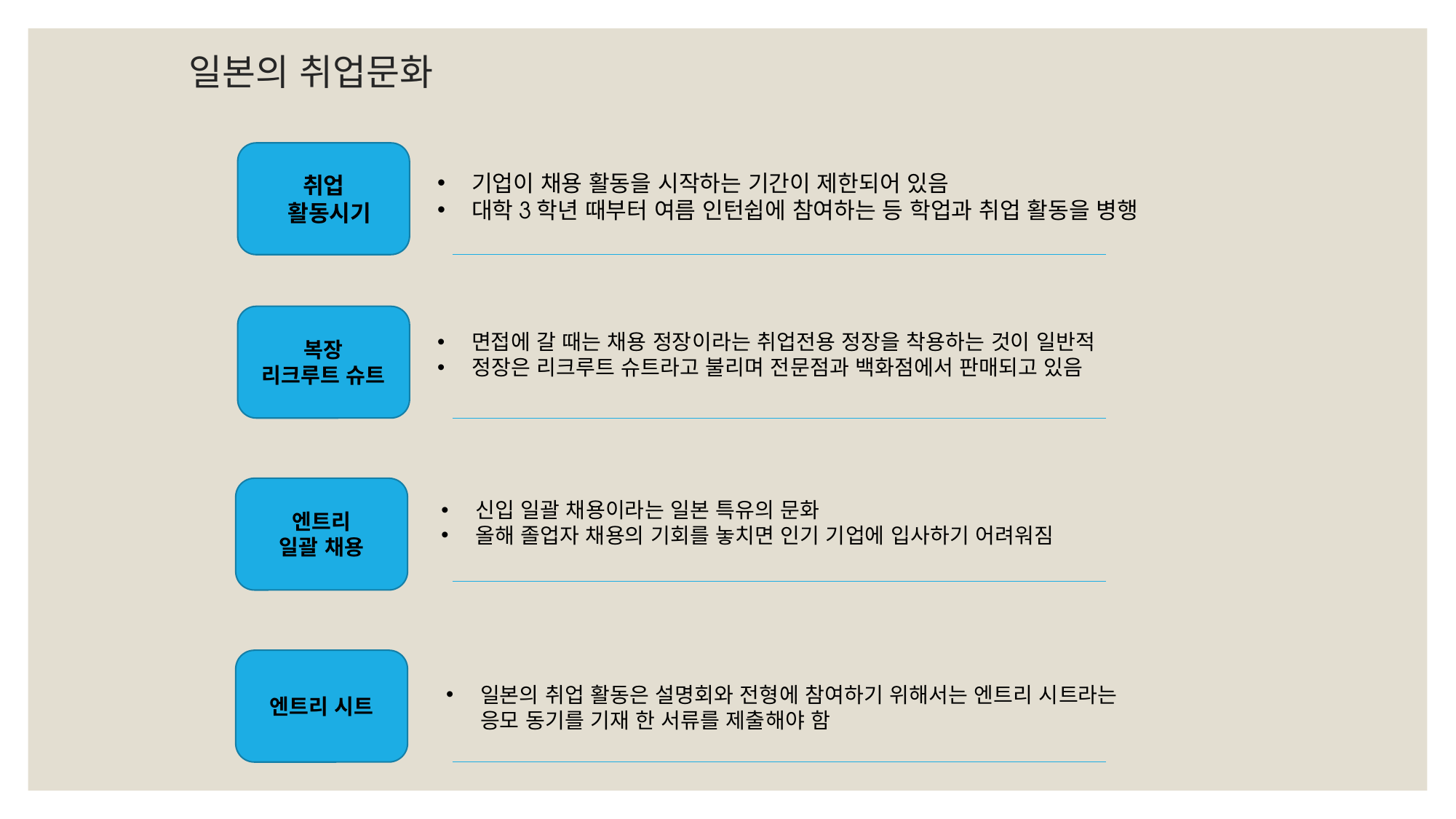

# 일본의 취업문화
취업
 활동시기
기업이 채용 활동을 시작하는 기간이 제한되어 있음
대학3학년 때부터 여름 인턴쉽에 참여하는 등 학업과 취업 활동을 병행

복장
리크루트 슈트
면접에 갈 때는 채용 정장이라는 취업전용 정장을 착용하는 것이 일반적
정장은 리크루트 슈트라고 불리며 전문점과 백화점에서 판매되고 있음

엔트리
일괄 채용
신입 일괄 채용이라는 일본 특유의 문화
올해 졸업자 채용의 기회를 놓치면 인기 기업에 입사하기 어려워짐

엔트리 시트

일본의 취업 활동은 설명회와 전형에 참여하기 위해서는 엔트리 시트라는 응모 동기를 기재 한 서류를 제출해야 함